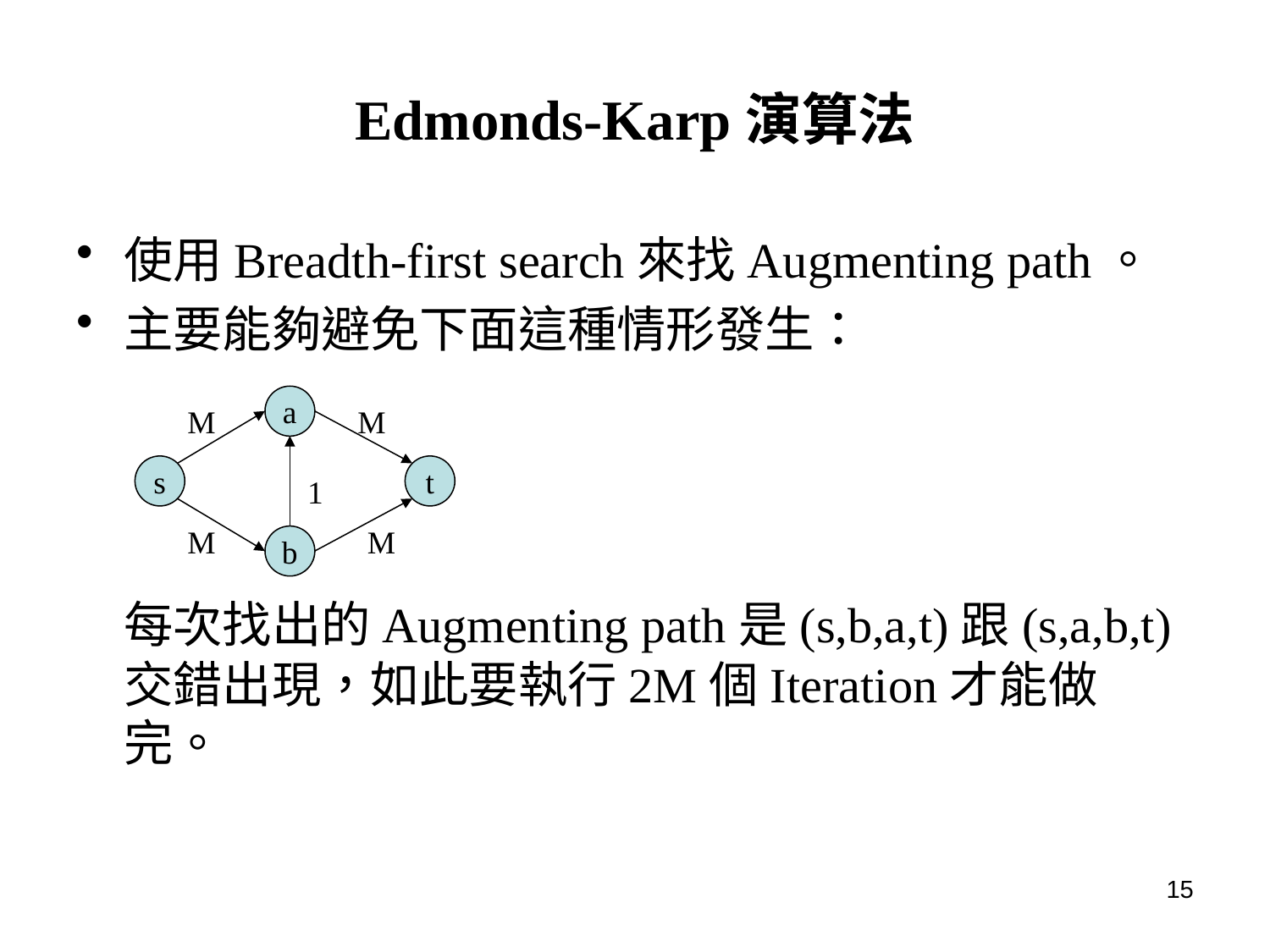

# Edmonds-Karp演算法
使用Breadth-first search來找Augmenting path。
主要能夠避免下面這種情形發生：
每次找出的Augmenting path是(s,b,a,t)跟(s,a,b,t)交錯出現，如此要執行2M個Iteration才能做完。
a
M
M
s
t
1
M
M
b
15